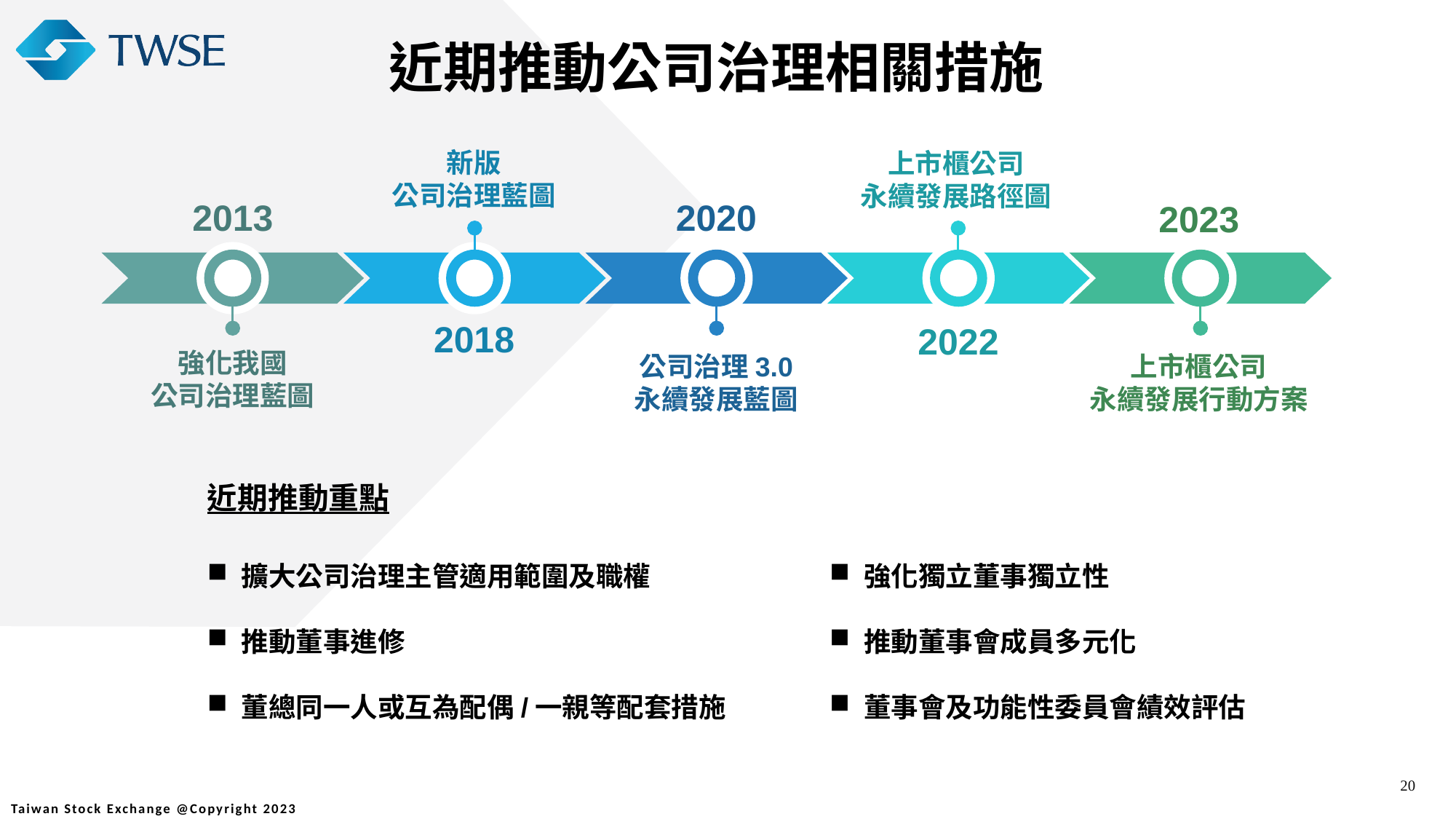

近期推動公司治理相關措施
新版
公司治理藍圖
上市櫃公司
永續發展路徑圖
2020
2013
2023

2018
2022
強化我國
公司治理藍圖
公司治理3.0
永續發展藍圖
上市櫃公司
永續發展行動方案
近期推動重點
擴大公司治理主管適用範圍及職權
推動董事進修
董總同一人或互為配偶/一親等配套措施

強化獨立董事獨立性
推動董事會成員多元化
董事會及功能性委員會績效評估

20